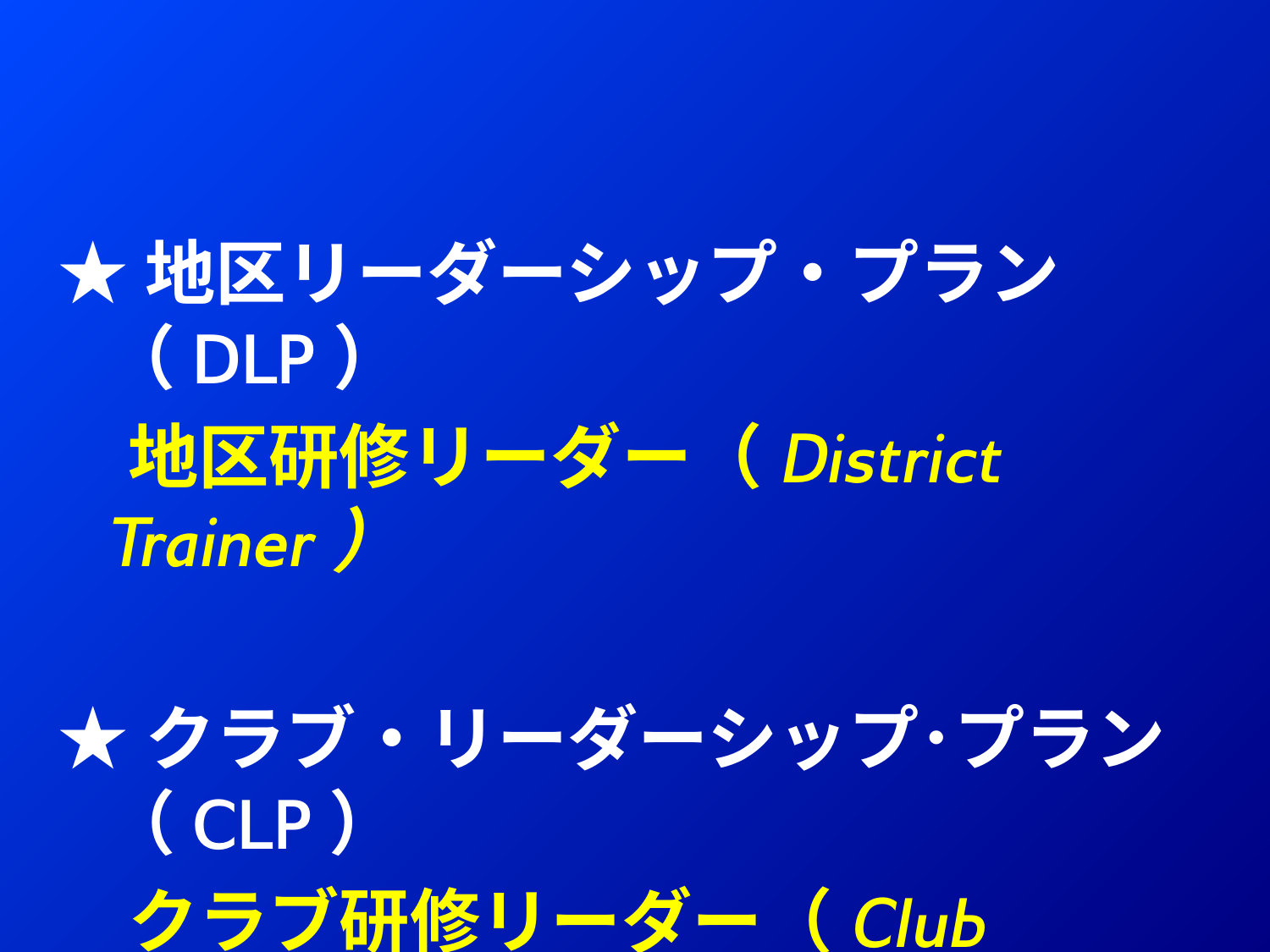

★地区リーダーシップ・プラン（DLP）
　地区研修リーダー（District Trainer）

★クラブ・リーダーシップ･プラン（CLP）
　クラブ研修リーダー（Club Trainer）